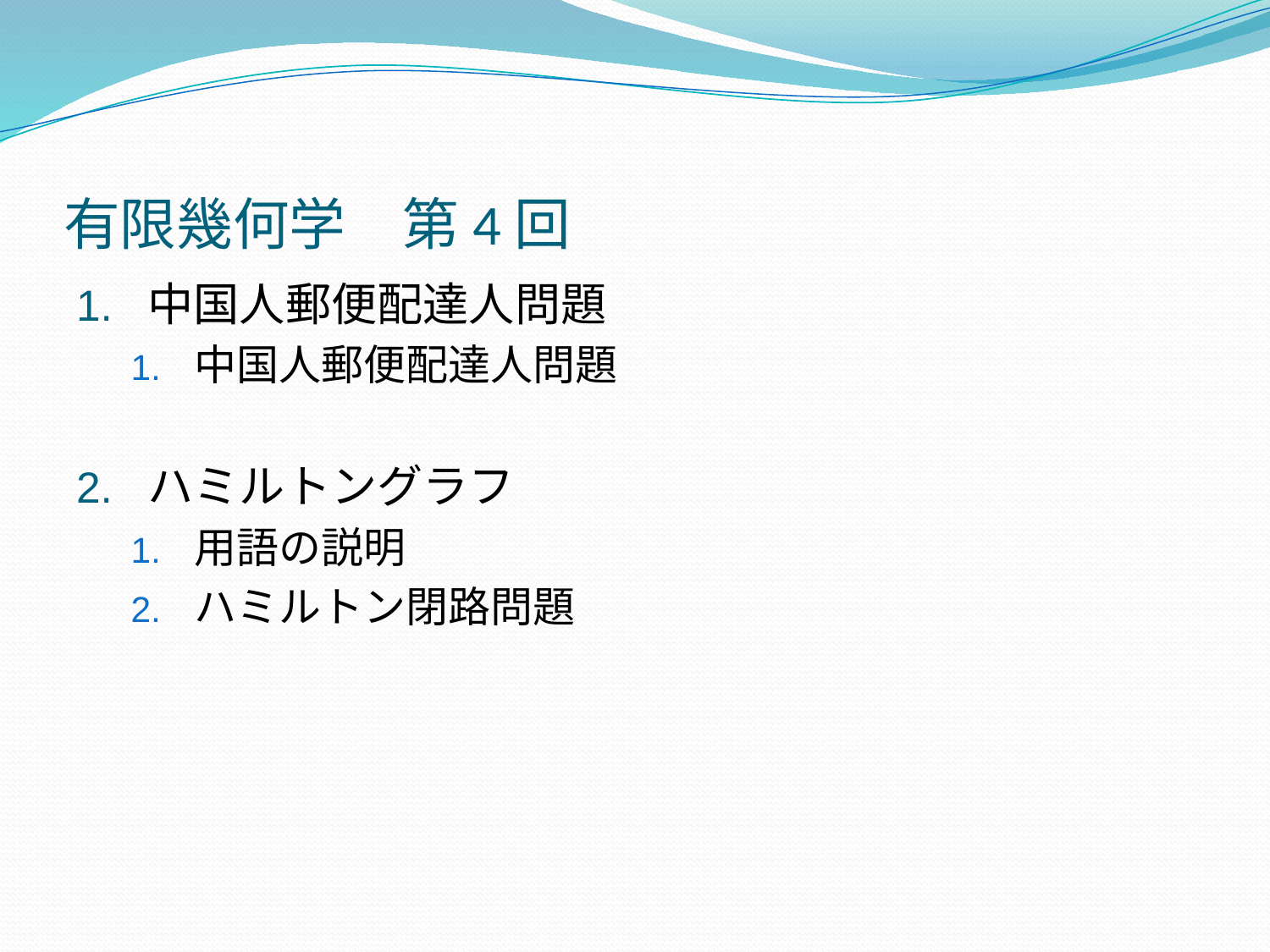

# 有限幾何学　第4回
中国人郵便配達人問題
中国人郵便配達人問題

ハミルトングラフ
用語の説明
ハミルトン閉路問題